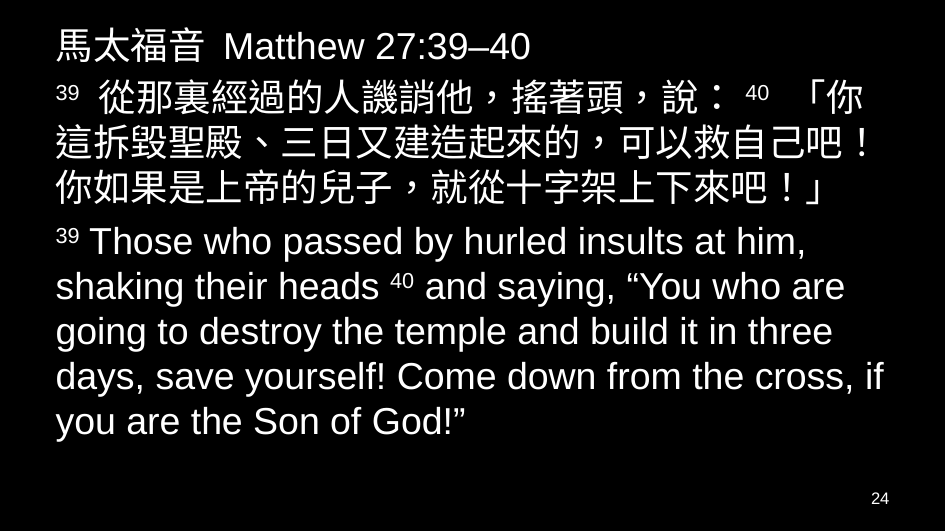

馬太福音 Matthew 27:39–40
39 從那裏經過的人譏誚他，搖著頭，說：40 「你這拆毀聖殿、三日又建造起來的，可以救自己吧！你如果是上帝的兒子，就從十字架上下來吧！」
39 Those who passed by hurled insults at him, shaking their heads 40 and saying, “You who are going to destroy the temple and build it in three days, save yourself! Come down from the cross, if you are the Son of God!”

24